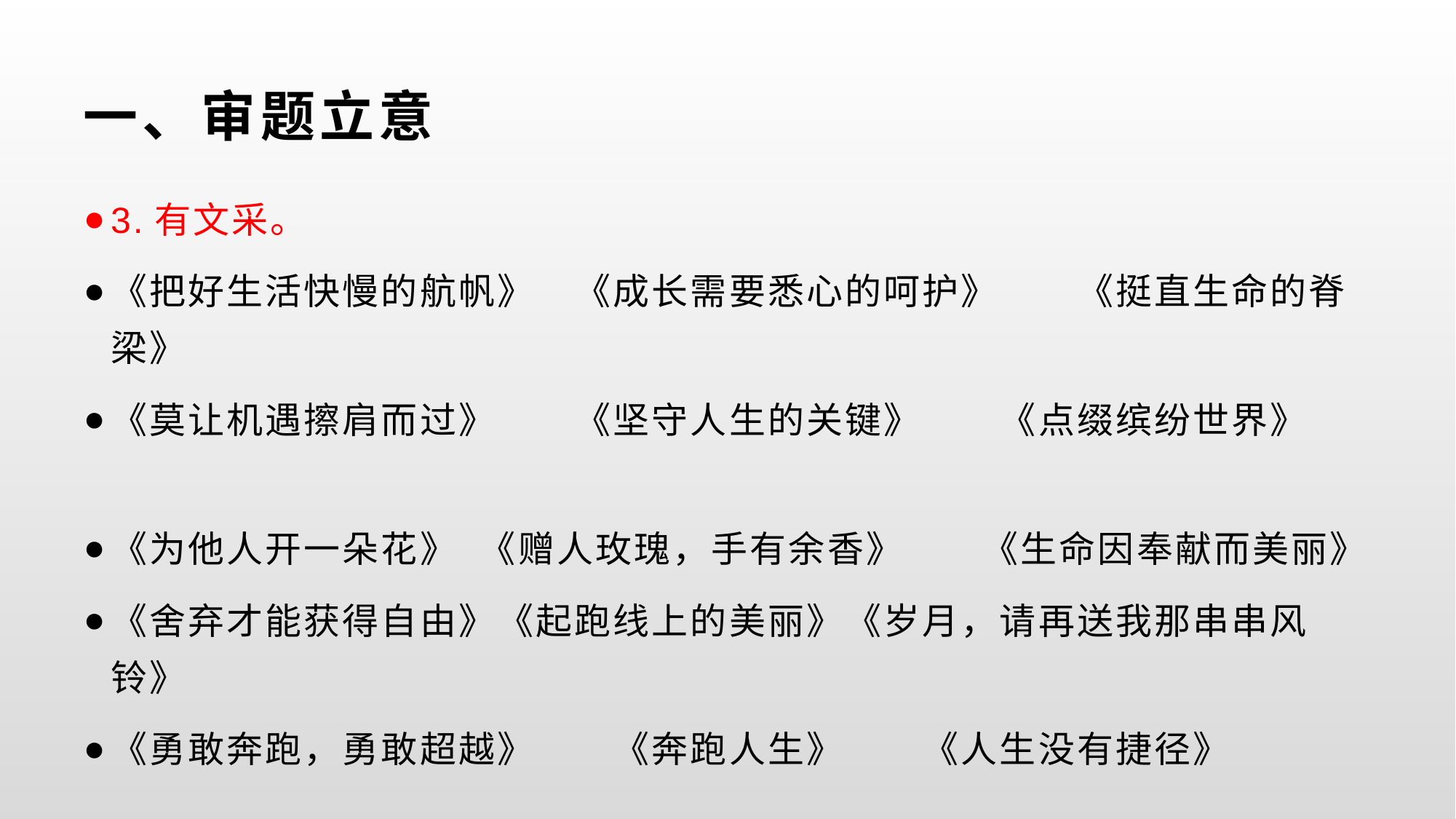

# 一、审题立意
3.有文采。
《把好生活快慢的航帆》　《成长需要悉心的呵护》　　《挺直生命的脊梁》
《莫让机遇擦肩而过》　　《坚守人生的关键》　　《点缀缤纷世界》
《为他人开一朵花》  《赠人玫瑰，手有余香》　　《生命因奉献而美丽》
《舍弃才能获得自由》《起跑线上的美丽》《岁月，请再送我那串串风铃》
《勇敢奔跑，勇敢超越》　　《奔跑人生》　　《人生没有捷径》